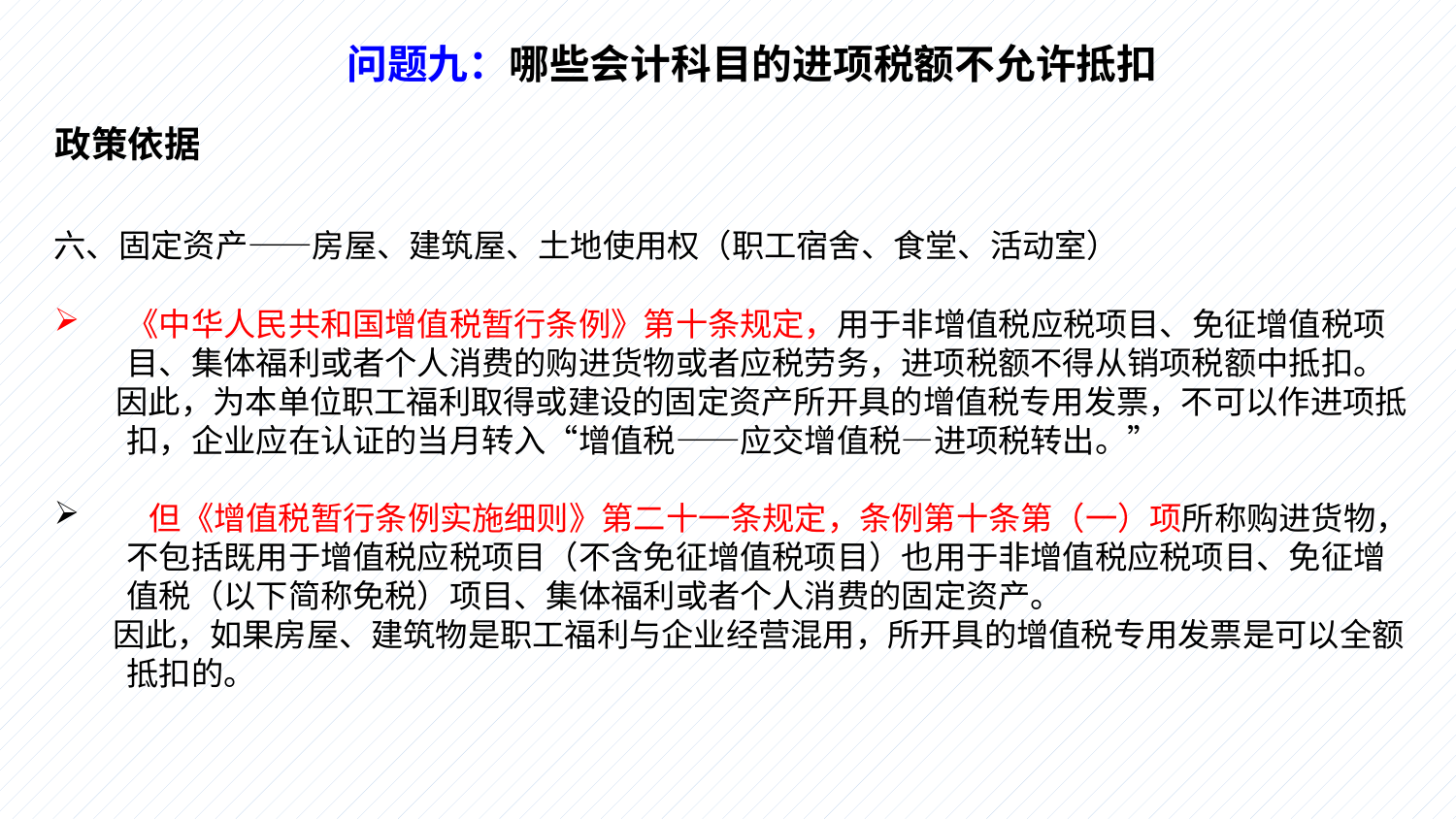

问题九：哪些会计科目的进项税额不允许抵扣
政策依据
六、固定资产——房屋、建筑屋、土地使用权（职工宿舍、食堂、活动室）

《中华人民共和国增值税暂行条例》第十条规定，用于非增值税应税项目、免征增值税项目、集体福利或者个人消费的购进货物或者应税劳务，进项税额不得从销项税额中抵扣。
   　因此，为本单位职工福利取得或建设的固定资产所开具的增值税专用发票，不可以作进项抵扣，企业应在认证的当月转入“增值税——应交增值税—进项税转出。”

  但《增值税暂行条例实施细则》第二十一条规定，条例第十条第（一）项所称购进货物，不包括既用于增值税应税项目（不含免征增值税项目）也用于非增值税应税项目、免征增值税（以下简称免税）项目、集体福利或者个人消费的固定资产。
       因此，如果房屋、建筑物是职工福利与企业经营混用，所开具的增值税专用发票是可以全额抵扣的。